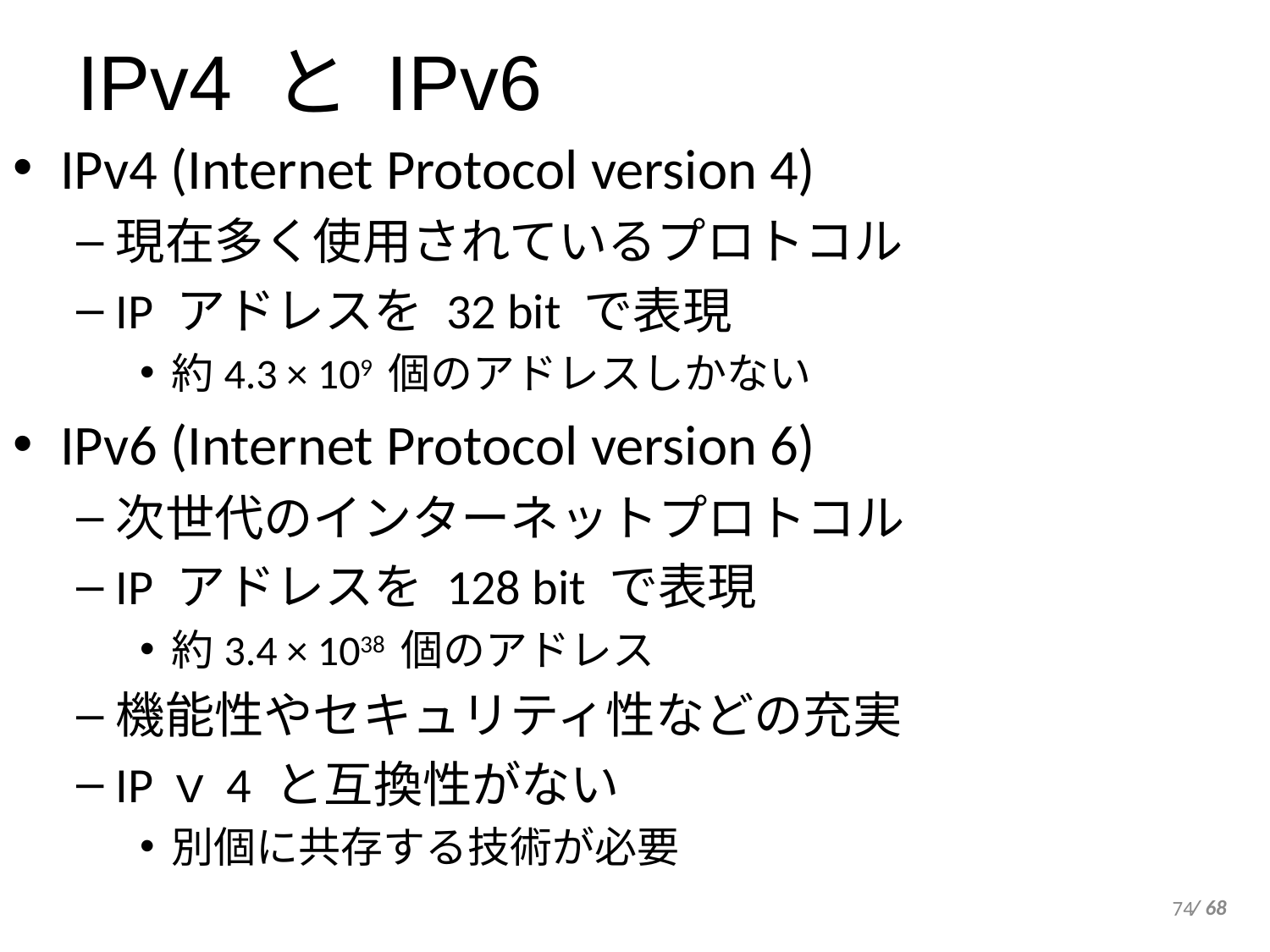

IPv4 と IPv6
IPv4 (Internet Protocol version 4)
現在多く使用されているプロトコル
IP アドレスを 32 bit で表現
約4.3 × 109 個のアドレスしかない
IPv6 (Internet Protocol version 6)
次世代のインターネットプロトコル
IP アドレスを 128 bit で表現
約3.4 × 1038 個のアドレス
機能性やセキュリティ性などの充実
IPｖ4 と互換性がない
別個に共存する技術が必要
74